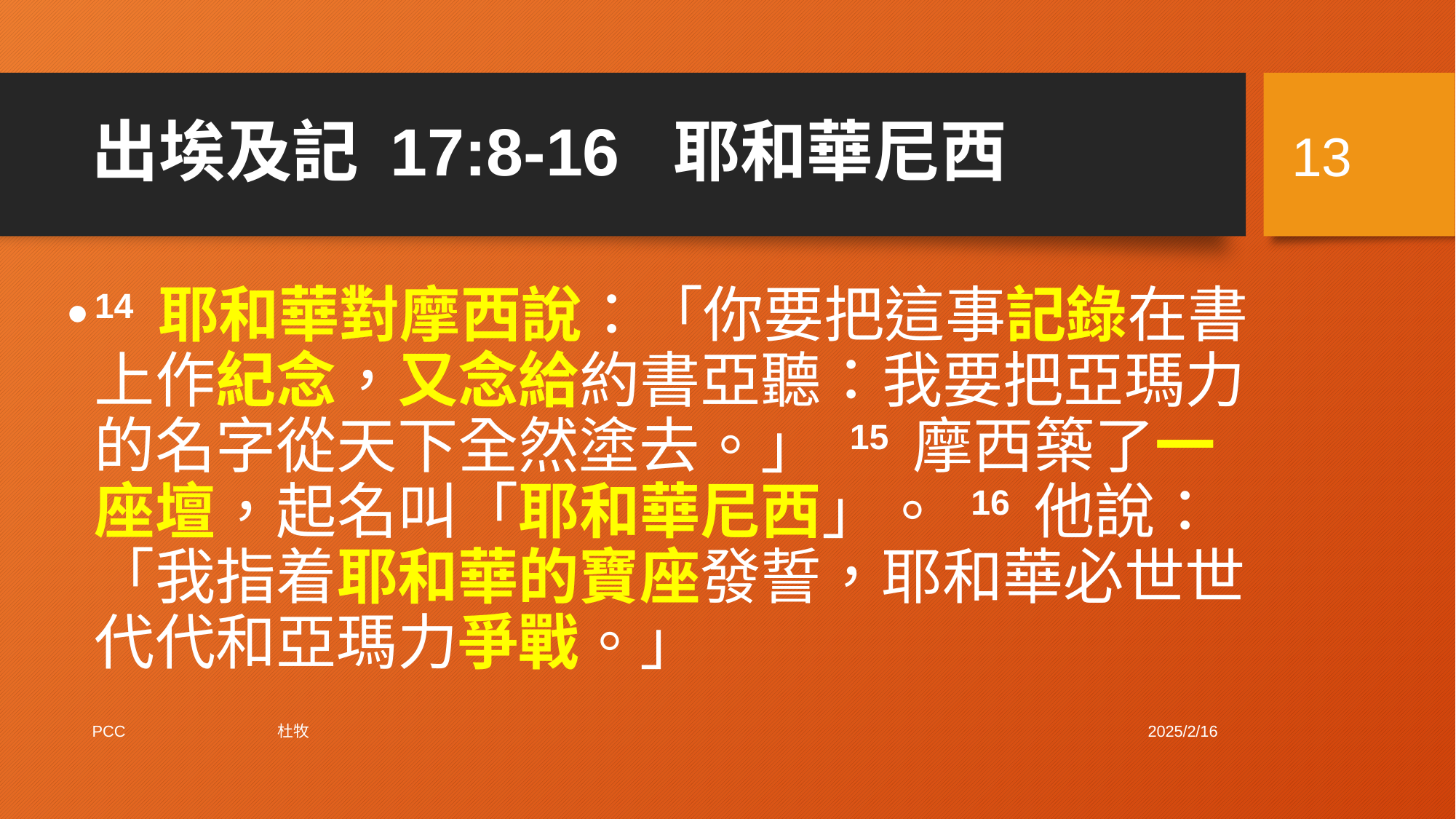

13
# 出埃及記 17:8-16  耶和華尼西
14 耶和華對摩西說：「你要把這事記錄在書上作紀念，又念給約書亞聽：我要把亞瑪力的名字從天下全然塗去。」 15 摩西築了一座壇，起名叫「耶和華尼西」。 16 他說：「我指着耶和華的寶座發誓，耶和華必世世代代和亞瑪力爭戰。」

2025/2/16
PCC                                  杜牧